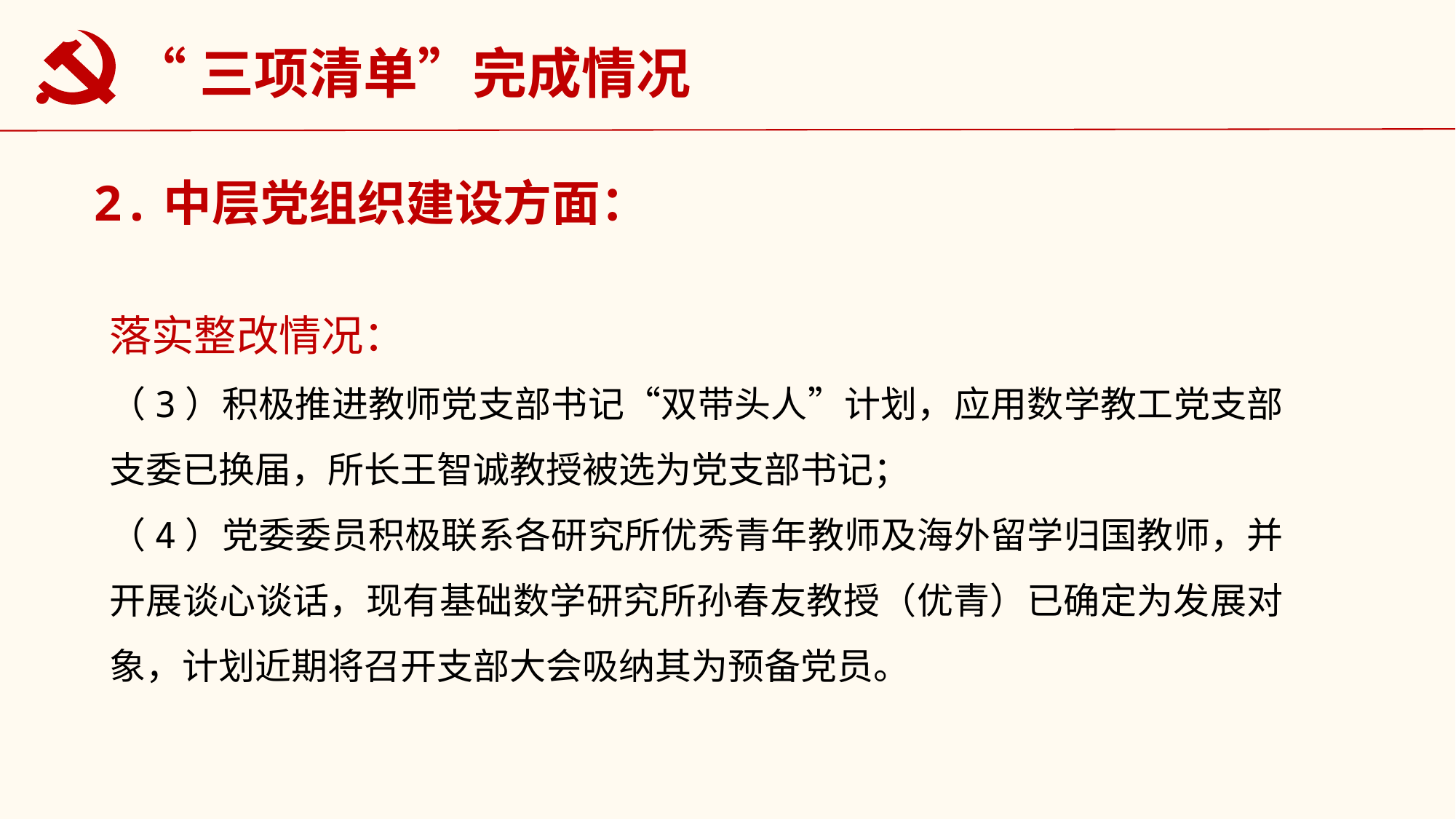

“三项清单”完成情况
2.中层党组织建设方面：
落实整改情况：
（3）积极推进教师党支部书记“双带头人”计划，应用数学教工党支部支委已换届，所长王智诚教授被选为党支部书记；
（4）党委委员积极联系各研究所优秀青年教师及海外留学归国教师，并开展谈心谈话，现有基础数学研究所孙春友教授（优青）已确定为发展对象，计划近期将召开支部大会吸纳其为预备党员。